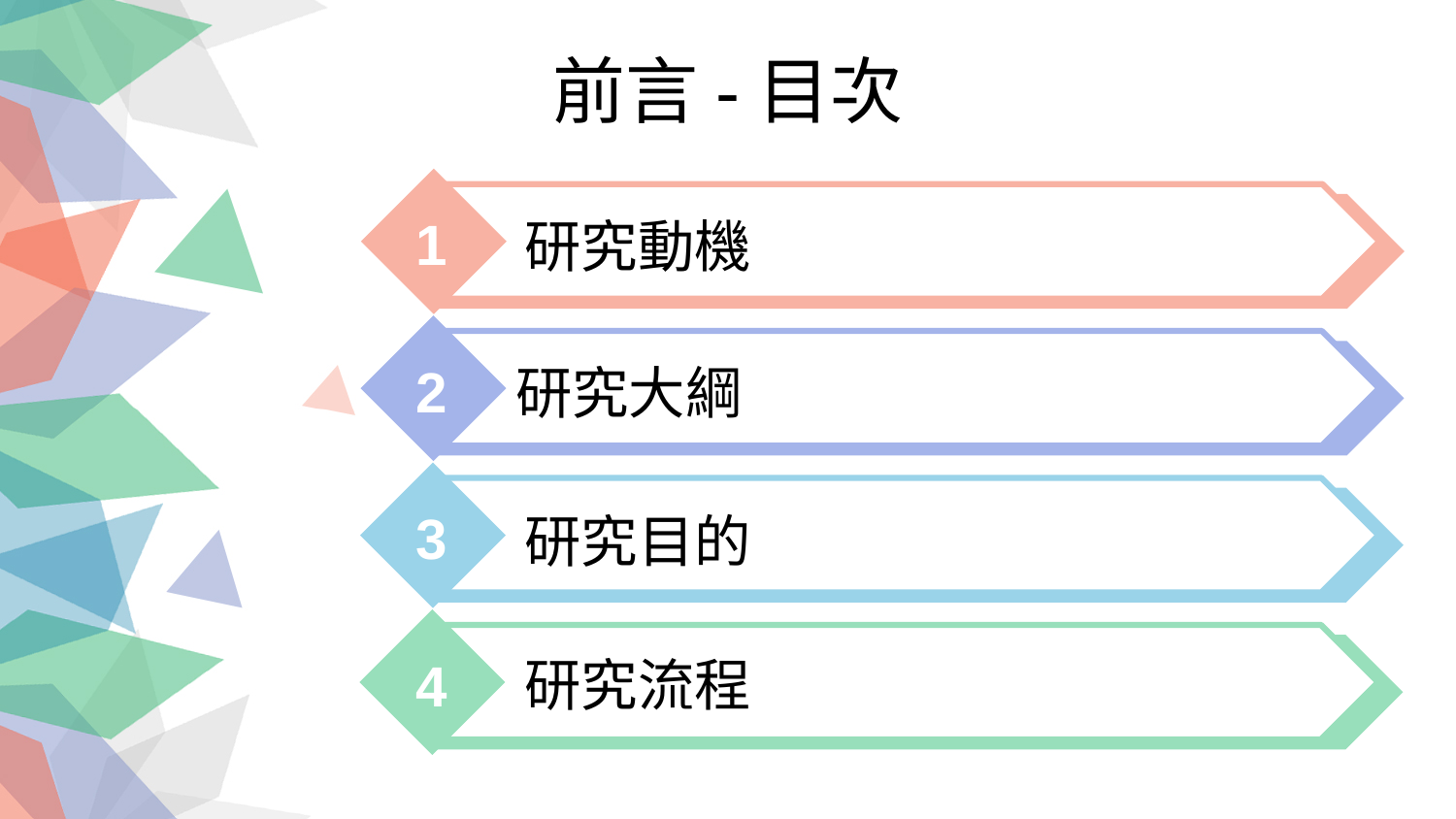

前言-目次

1
研究動機

2
研究大綱

3
研究目的

4
研究流程